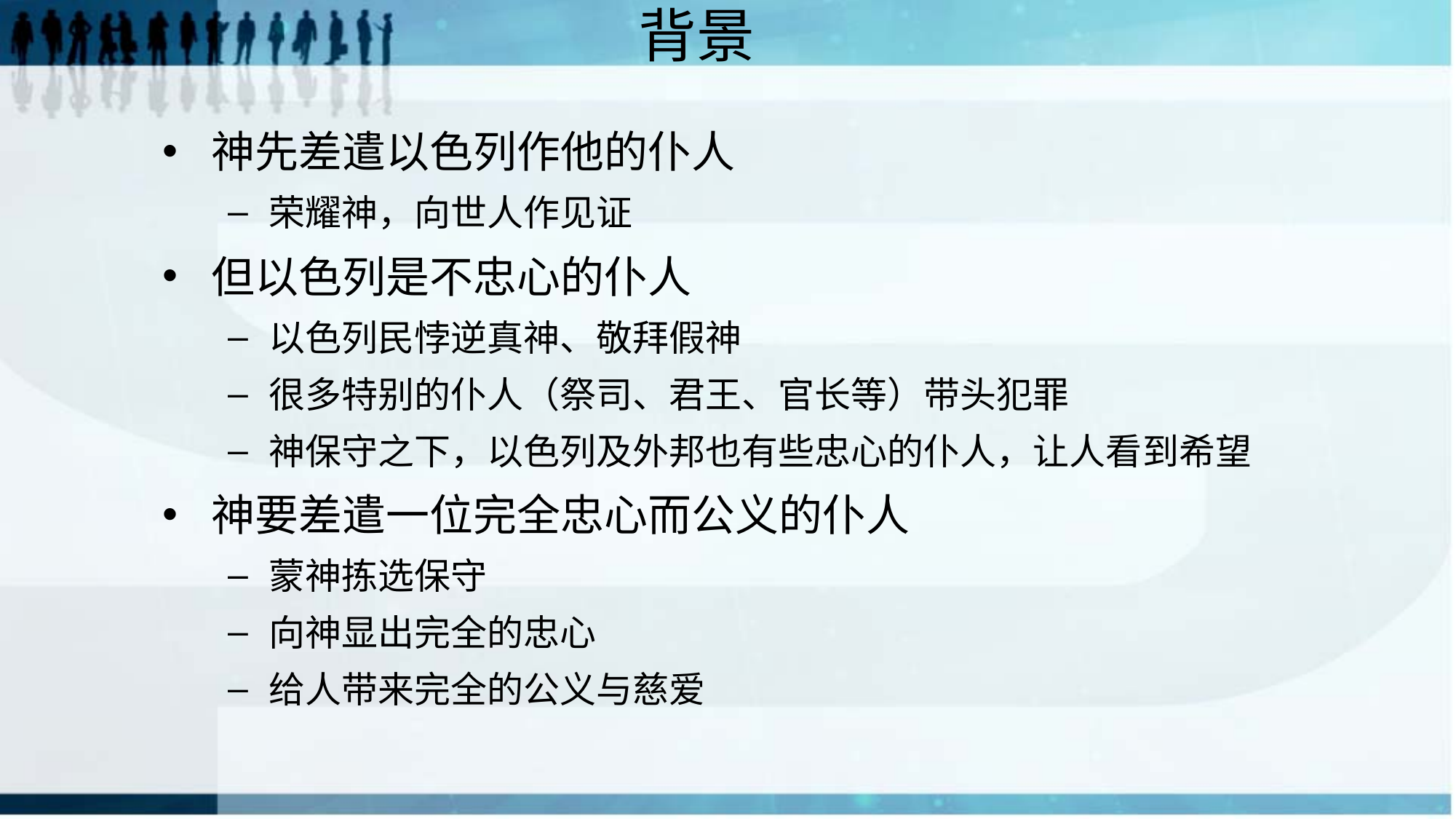

# 背景
神先差遣以色列作他的仆人
荣耀神，向世人作见证
但以色列是不忠心的仆人
以色列民悖逆真神、敬拜假神
很多特别的仆人（祭司、君王、官长等）带头犯罪
神保守之下，以色列及外邦也有些忠心的仆人，让人看到希望
神要差遣一位完全忠心而公义的仆人
蒙神拣选保守
向神显出完全的忠心
给人带来完全的公义与慈爱